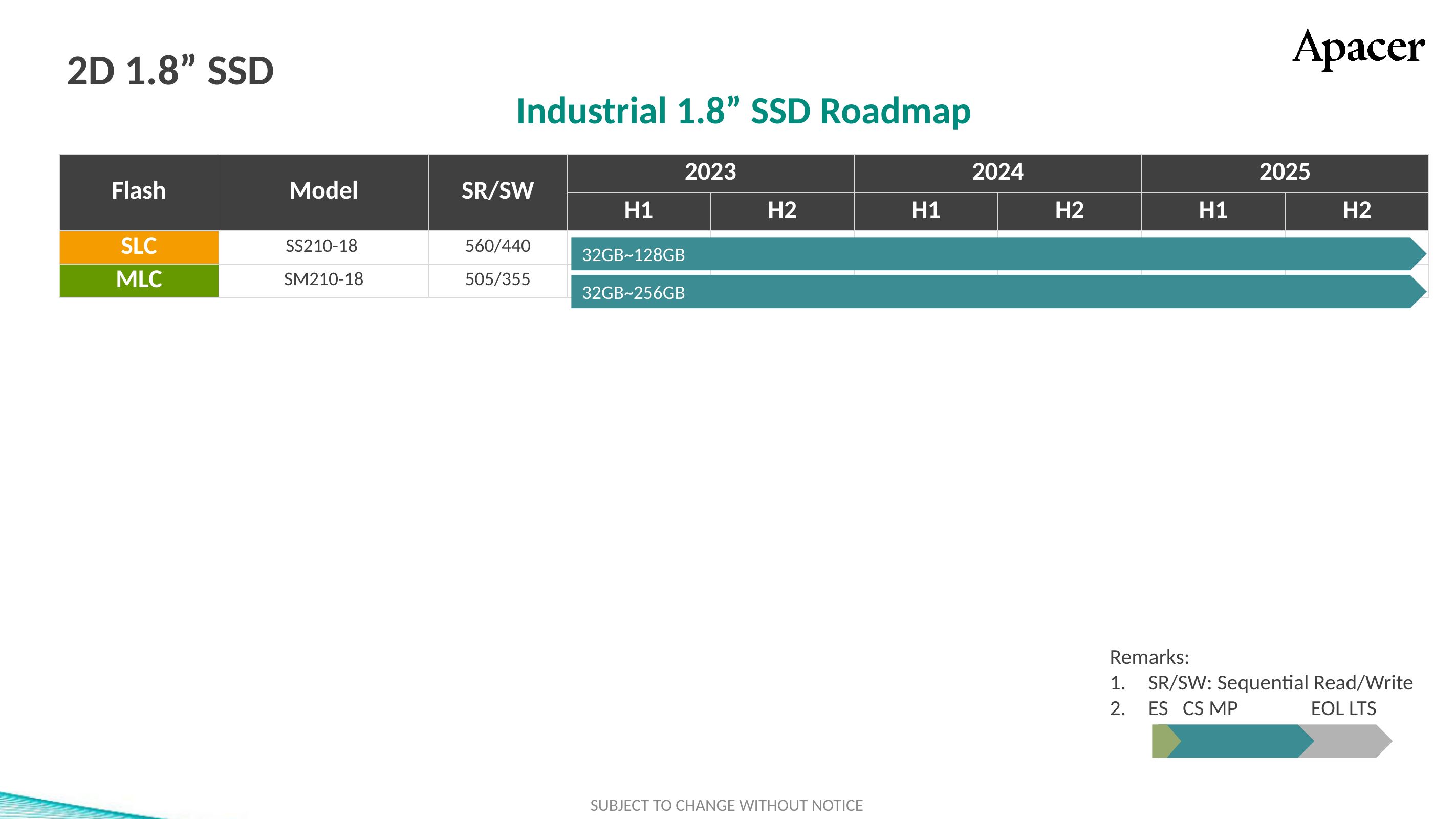

# 2D 1.8” SSD
Industrial 1.8” SSD Roadmap
| Flash | Model | SR/SW | 2023 |  | 2024 |  | 2025 |  |
| --- | --- | --- | --- | --- | --- | --- | --- | --- |
|  |  |  | H1 | H2 | H1 | H2 | H1 | H2 |
| SLC | SS210-18 | 560/440 |  |  |  |  |  |  |
| MLC | SM210-18 | 505/355 |  |  |  |  |  |  |
標準色
附屬
配色
3D TLC
2D MLC
SLC-lite
SLC
類工

SLC-liteX

32GB~128GB
32GB~256GB
Remarks:
SR/SW: Sequential Read/Write
ES   CS MP               EOL LTS